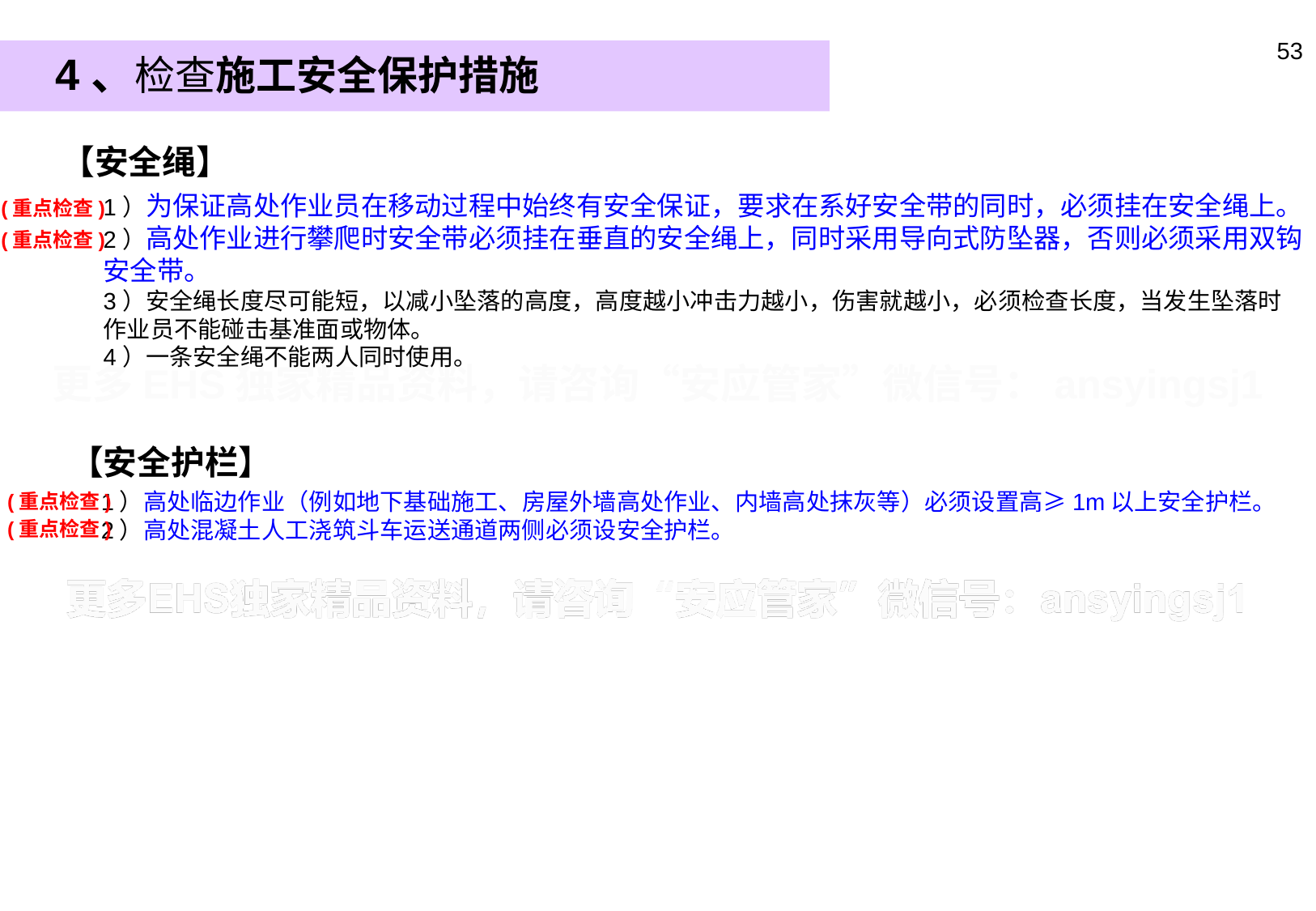

53

4、检查施工安全保护措施
【安全绳】
1）为保证高处作业员在移动过程中始终有安全保证，要求在系好安全带的同时，必须挂在安全绳上。2）高处作业进行攀爬时安全带必须挂在垂直的安全绳上，同时采用导向式防坠器，否则必须采用双钩安全带。
3）安全绳长度尽可能短，以减小坠落的高度，高度越小冲击力越小，伤害就越小，必须检查长度，当发生坠落时作业员不能碰击基准面或物体。
4）一条安全绳不能两人同时使用。
(重点检查)
(重点检查)

【安全护栏】
1）高处临边作业（例如地下基础施工、房屋外墙高处作业、内墙高处抹灰等）必须设置高≥1m以上安全护栏。
2）高处混凝土人工浇筑斗车运送通道两侧必须设安全护栏。
(重点检查)
(重点检查)